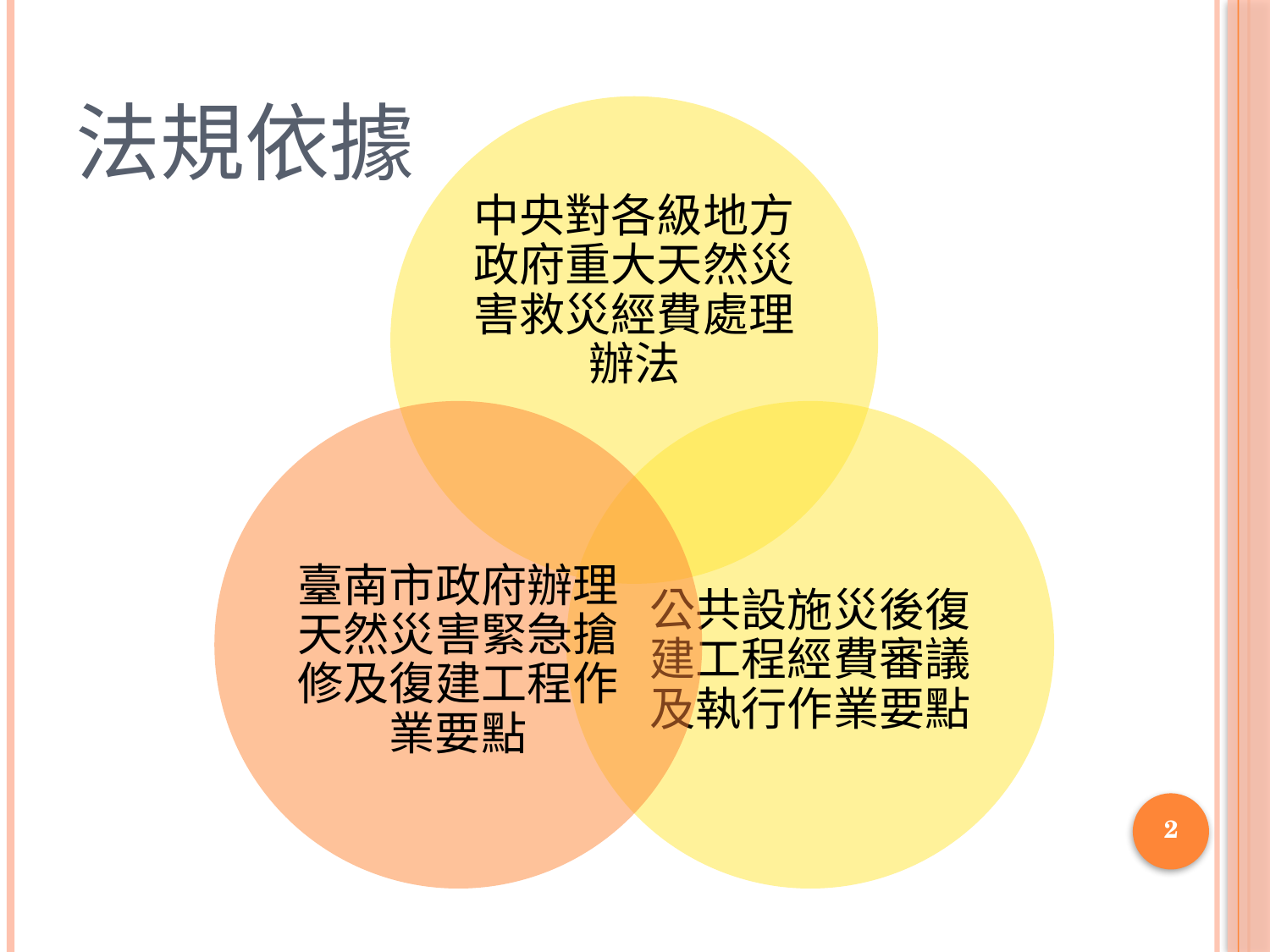

# 法規依據
中央對各級地方政府重大天然災害救災經費處理辦法
公共設施災後復建工程經費審議及執行作業要點
臺南市政府辦理天然災害緊急搶修及復建工程作業要點
2